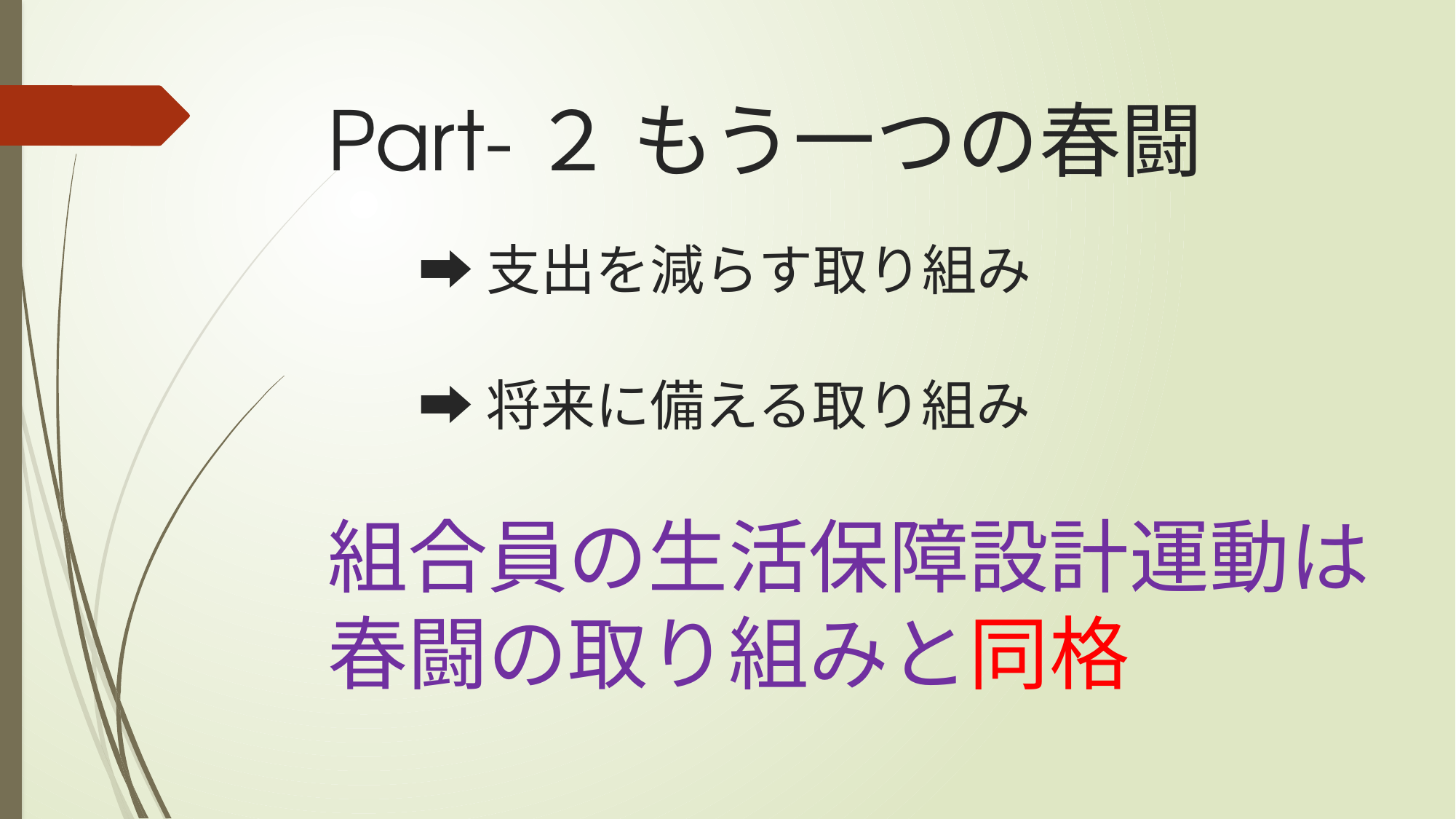

# Part-２ もう一つの春闘
➡支出を減らす取り組み
➡将来に備える取り組み
組合員の生活保障設計運動は
春闘の取り組みと同格